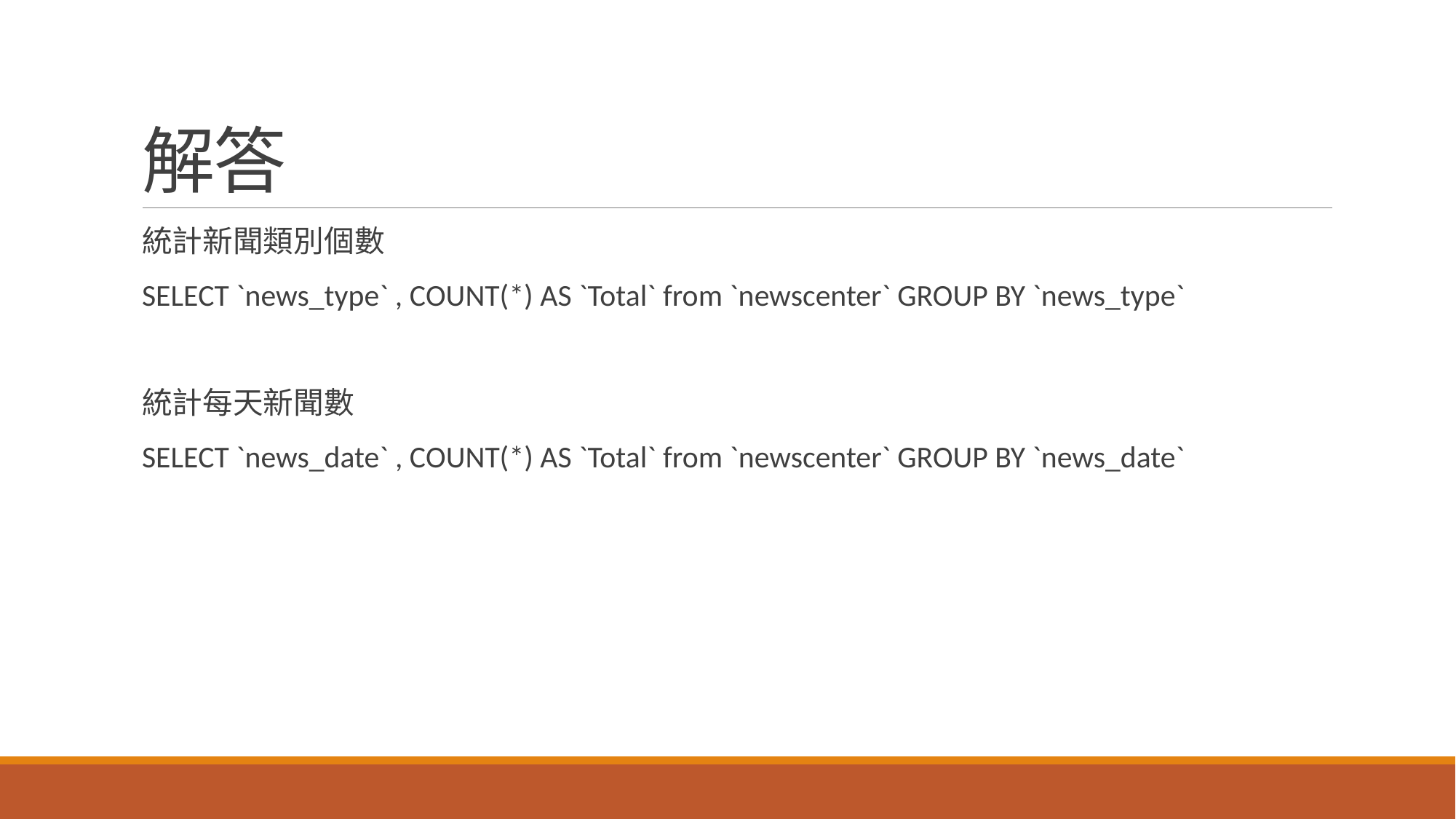

# 解答
統計新聞類別個數
SELECT `news_type` , COUNT(*) AS `Total` from `newscenter` GROUP BY `news_type`

統計每天新聞數
SELECT `news_date` , COUNT(*) AS `Total` from `newscenter` GROUP BY `news_date`